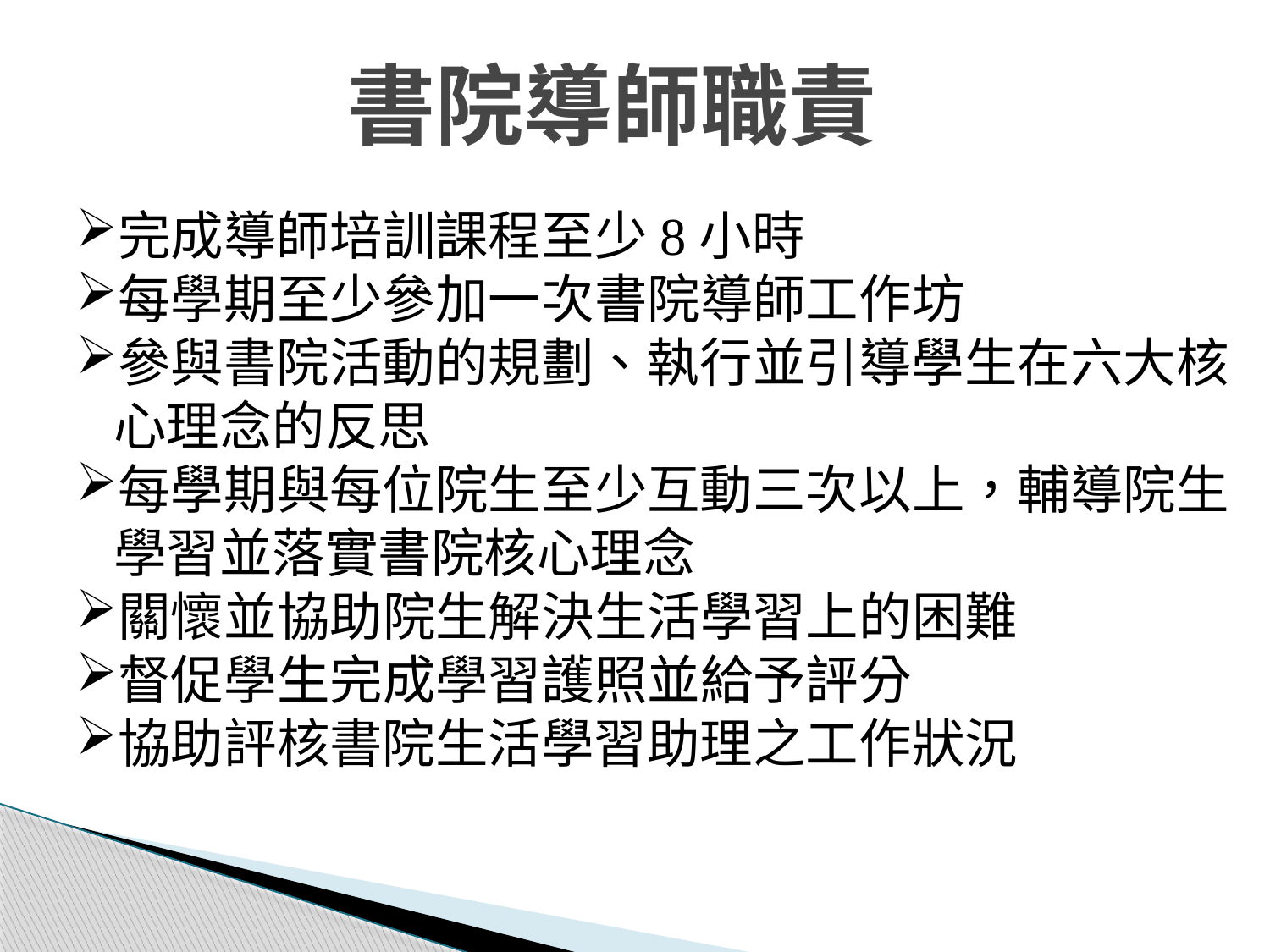

# 書院導師職責
完成導師培訓課程至少8小時
每學期至少參加一次書院導師工作坊
參與書院活動的規劃、執行並引導學生在六大核心理念的反思
每學期與每位院生至少互動三次以上，輔導院生學習並落實書院核心理念
關懷並協助院生解決生活學習上的困難
督促學生完成學習護照並給予評分
協助評核書院生活學習助理之工作狀況